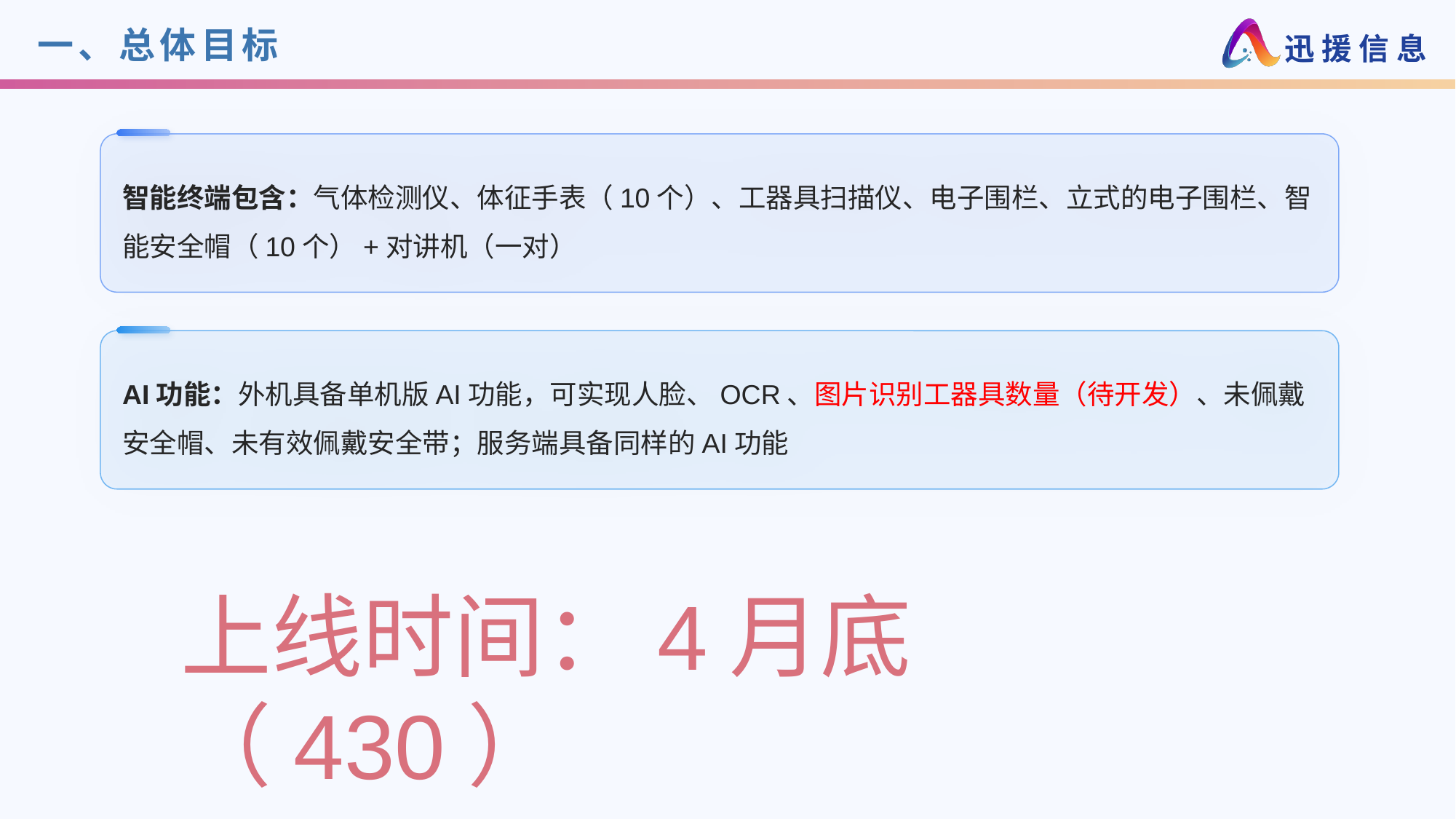

# 一、总体目标

智能终端包含：气体检测仪、体征手表（10个）、工器具扫描仪、电子围栏、立式的电子围栏、智能安全帽（10个）+对讲机（一对）

AI功能：外机具备单机版AI功能，可实现人脸、OCR、图片识别工器具数量（待开发）、未佩戴安全帽、未有效佩戴安全带；服务端具备同样的AI功能
上线时间：4月底（430）